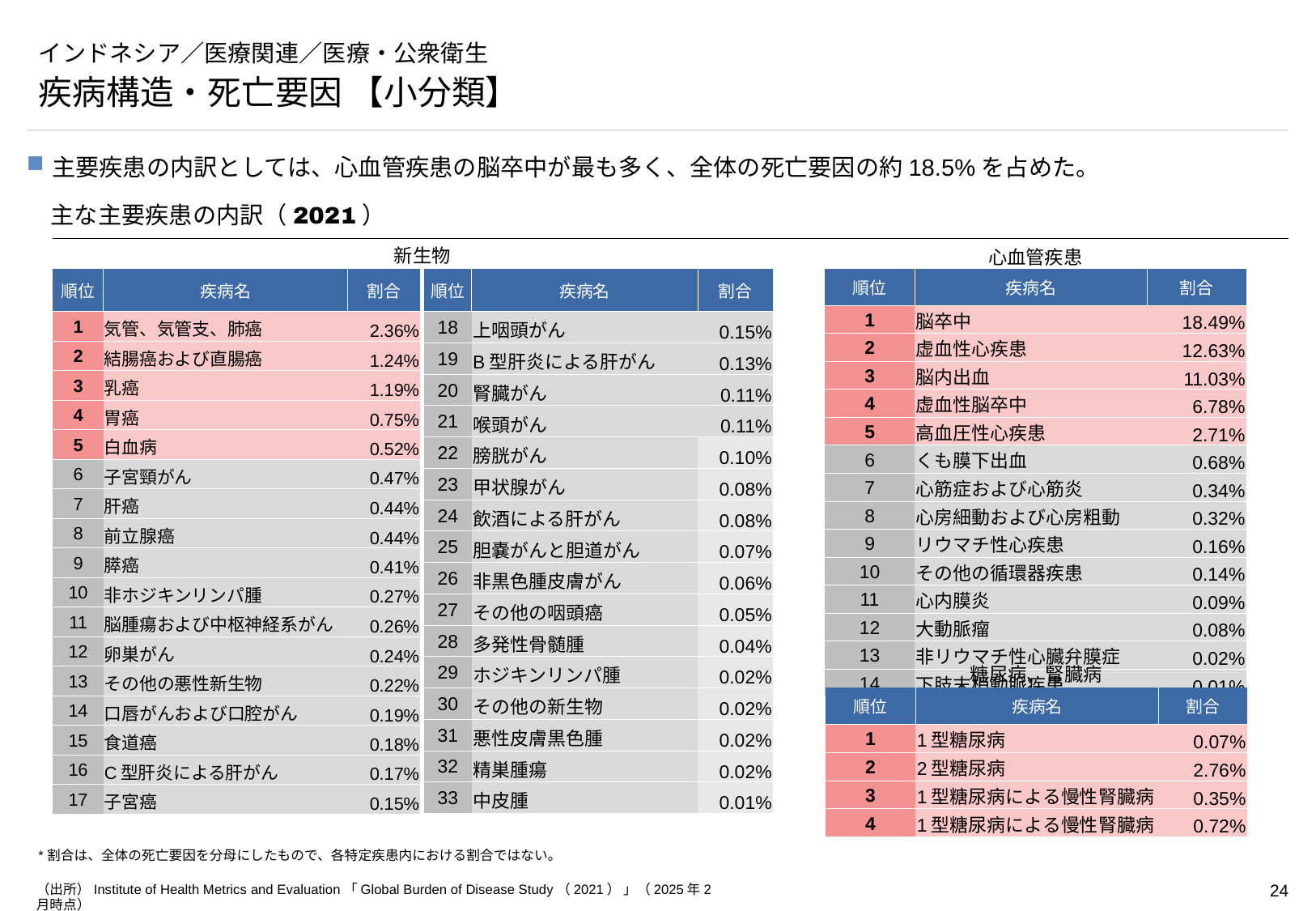

# インドネシア／医療関連／医療・公衆衛生
疾病構造・死亡要因 【小分類】
主要疾患の内訳としては、心血管疾患の脳卒中が最も多く、全体の死亡要因の約18.5%を占めた。
主な主要疾患の内訳（2021）
新生物
心血管疾患
| 順位 | 疾病名 | 割合 |
| --- | --- | --- |
| 18 | 上咽頭がん | 0.15% |
| 19 | B型肝炎による肝がん | 0.13% |
| 20 | 腎臓がん | 0.11% |
| 21 | 喉頭がん | 0.11% |
| 22 | 膀胱がん | 0.10% |
| 23 | 甲状腺がん | 0.08% |
| 24 | 飲酒による肝がん | 0.08% |
| 25 | 胆嚢がんと胆道がん | 0.07% |
| 26 | 非黒色腫皮膚がん | 0.06% |
| 27 | その他の咽頭癌 | 0.05% |
| 28 | 多発性骨髄腫 | 0.04% |
| 29 | ホジキンリンパ腫 | 0.02% |
| 30 | その他の新生物 | 0.02% |
| 31 | 悪性皮膚黒色腫 | 0.02% |
| 32 | 精巣腫瘍 | 0.02% |
| 33 | 中皮腫 | 0.01% |
| 順位 | 疾病名 | 割合 |
| --- | --- | --- |
| 1 | 脳卒中 | 18.49% |
| 2 | 虚血性心疾患 | 12.63% |
| 3 | 脳内出血 | 11.03% |
| 4 | 虚血性脳卒中 | 6.78% |
| 5 | 高血圧性心疾患 | 2.71% |
| 6 | くも膜下出血 | 0.68% |
| 7 | 心筋症および心筋炎 | 0.34% |
| 8 | 心房細動および心房粗動 | 0.32% |
| 9 | リウマチ性心疾患 | 0.16% |
| 10 | その他の循環器疾患 | 0.14% |
| 11 | 心内膜炎 | 0.09% |
| 12 | 大動脈瘤 | 0.08% |
| 13 | 非リウマチ性心臓弁膜症 | 0.02% |
| 14 | 下肢末梢動脈疾患 | 0.01% |
| 順位 | 疾病名 | 割合 |
| --- | --- | --- |
| 1 | 気管、気管支、肺癌 | 2.36% |
| 2 | 結腸癌および直腸癌 | 1.24% |
| 3 | 乳癌 | 1.19% |
| 4 | 胃癌 | 0.75% |
| 5 | 白血病 | 0.52% |
| 6 | 子宮頸がん | 0.47% |
| 7 | 肝癌 | 0.44% |
| 8 | 前立腺癌 | 0.44% |
| 9 | 膵癌 | 0.41% |
| 10 | 非ホジキンリンパ腫 | 0.27% |
| 11 | 脳腫瘍および中枢神経系がん | 0.26% |
| 12 | 卵巣がん | 0.24% |
| 13 | その他の悪性新生物 | 0.22% |
| 14 | 口唇がんおよび口腔がん | 0.19% |
| 15 | 食道癌 | 0.18% |
| 16 | C型肝炎による肝がん | 0.17% |
| 17 | 子宮癌 | 0.15% |
糖尿病、腎臓病
| 順位 | 疾病名 | 割合 |
| --- | --- | --- |
| 1 | 1型糖尿病 | 0.07% |
| 2 | 2型糖尿病 | 2.76% |
| 3 | 1型糖尿病による慢性腎臓病 | 0.35% |
| 4 | 1型糖尿病による慢性腎臓病 | 0.72% |
*割合は、全体の死亡要因を分母にしたもので、各特定疾患内における割合ではない。
（出所）Institute of Health Metrics and Evaluation「Global Burden of Disease Study（2021） 」（2025年2月時点）